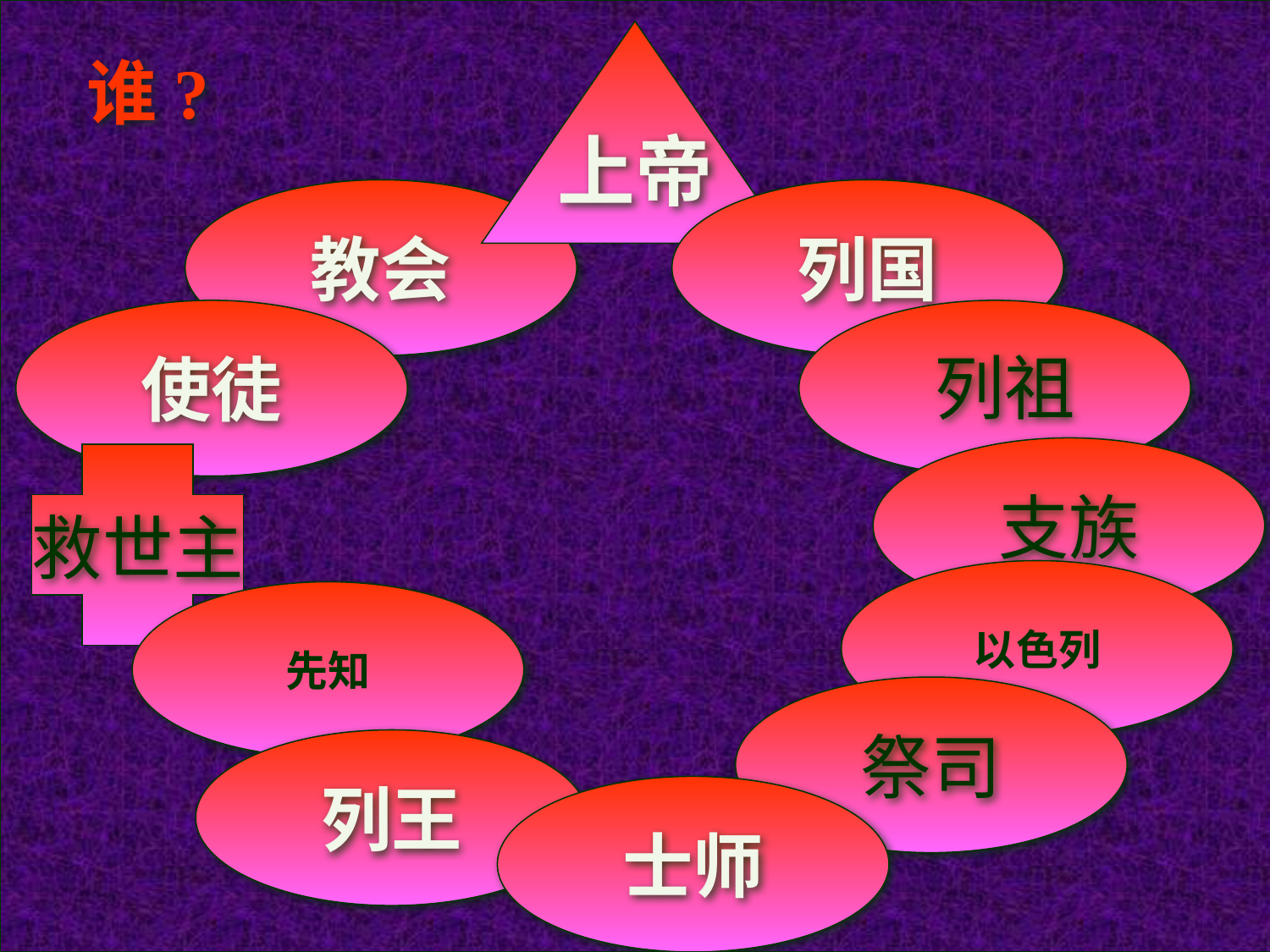

上帝
谁?

教会

列国

使徒

列祖

支族
Tribes

救世主
以色列
先知

祭司

列王

士师
Auto transition